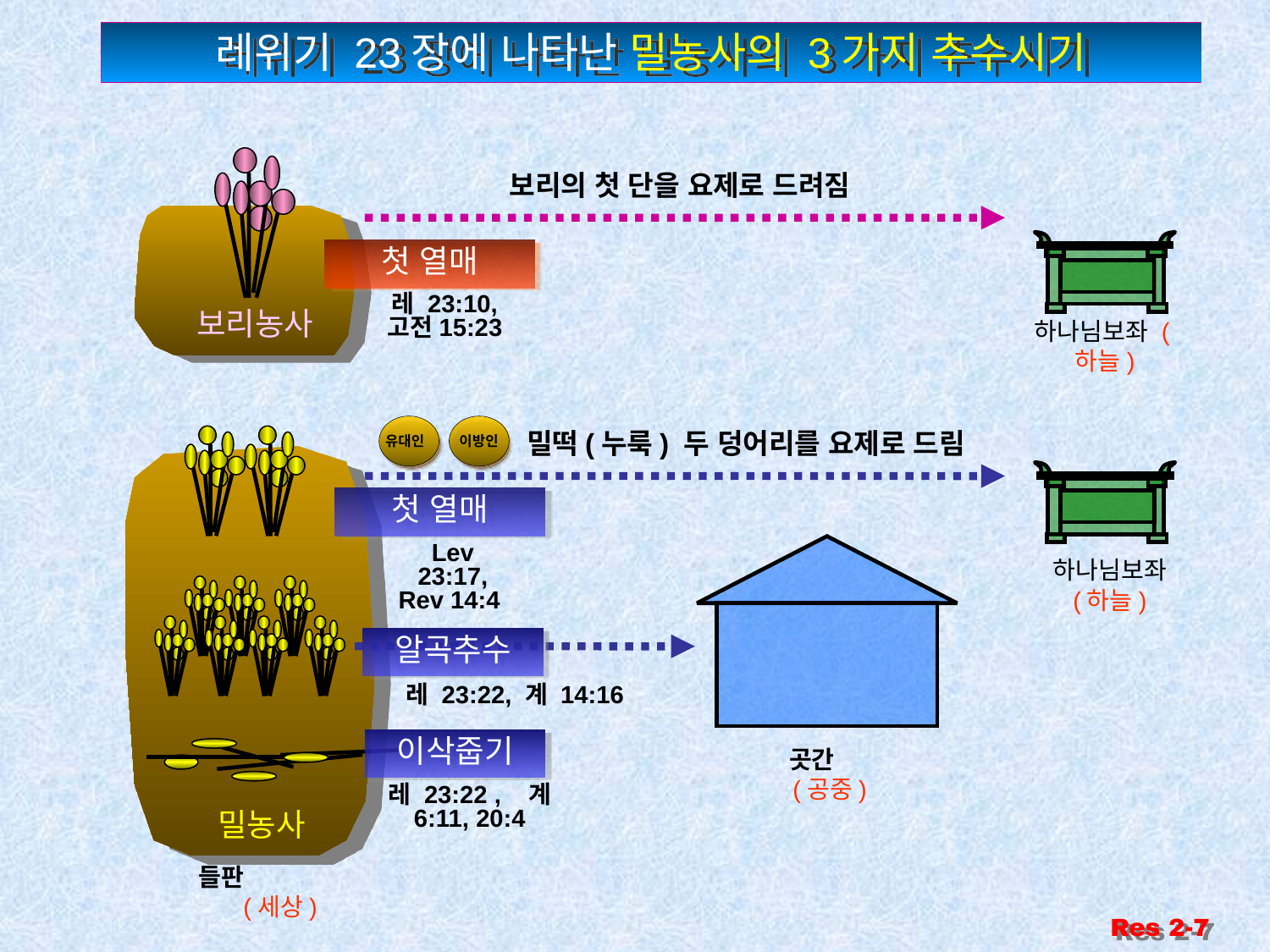

레위기 23장에 나타난 밀농사의 3가지 추수시기

보리의 첫 단을 요제로 드려짐

첫 열매
레 23:10, 고전15:23
보리농사
하나님보좌 (하늘)

유대인

이방인
밀떡(누룩) 두 덩어리를 요제로 드림

첫 열매

Lev 23:17, Rev 14:4
하나님보좌 (하늘)

알곡추수

레 23:22, 계 14:16
이삭줍기

곳간      (공중)
레 23:22 ,   계 6:11, 20:4
밀농사
들판                 (세상)
Res 2-7